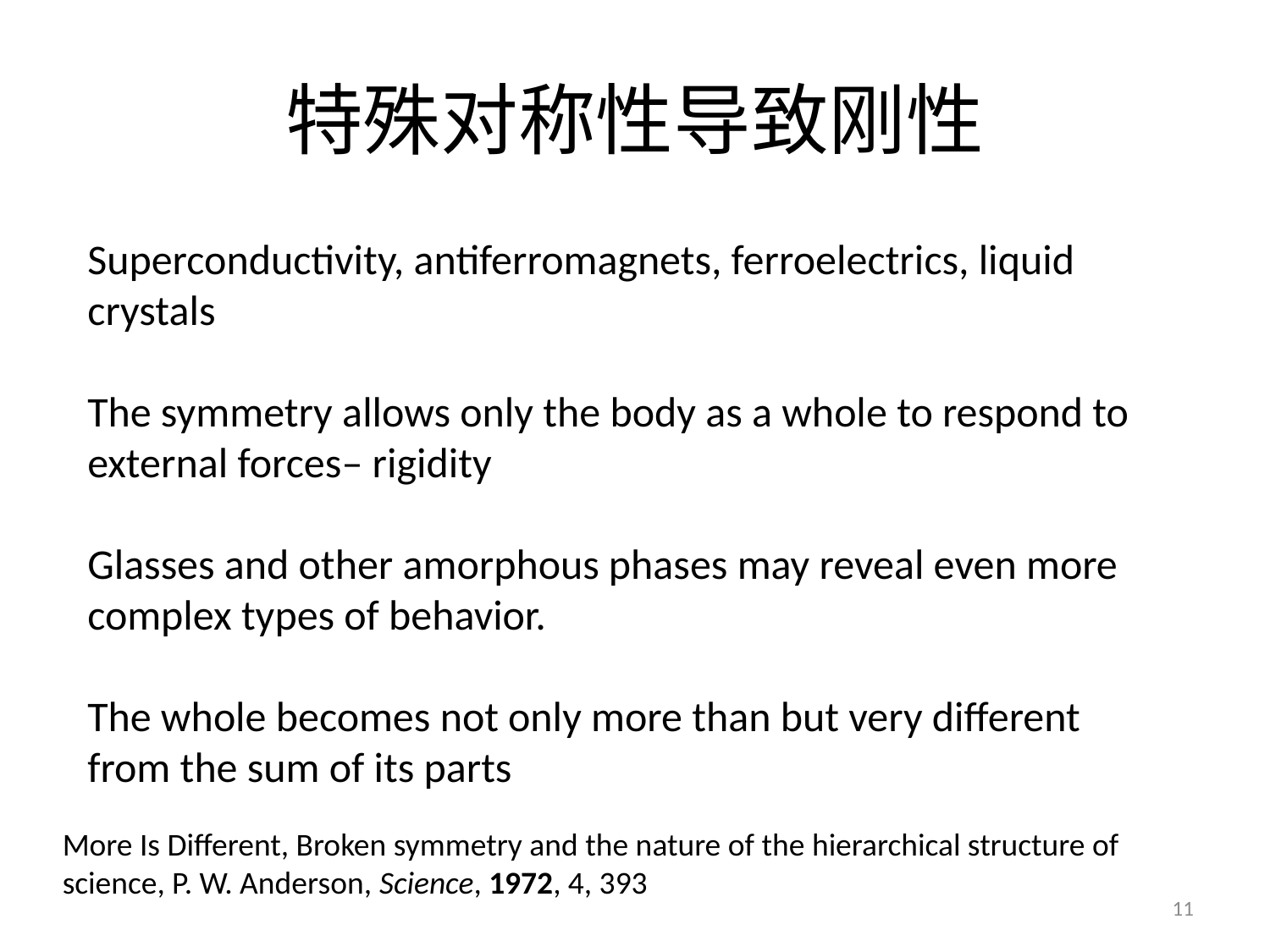

# 特殊对称性导致刚性
Superconductivity, antiferromagnets, ferroelectrics, liquid crystals

The symmetry allows only the body as a whole to respond to external forces– rigidity
Glasses and other amorphous phases may reveal even more complex types of behavior.

The whole becomes not only more than but very different
from the sum of its parts
More Is Different, Broken symmetry and the nature of the hierarchical structure of science, P. W. Anderson, Science, 1972, 4, 393
11